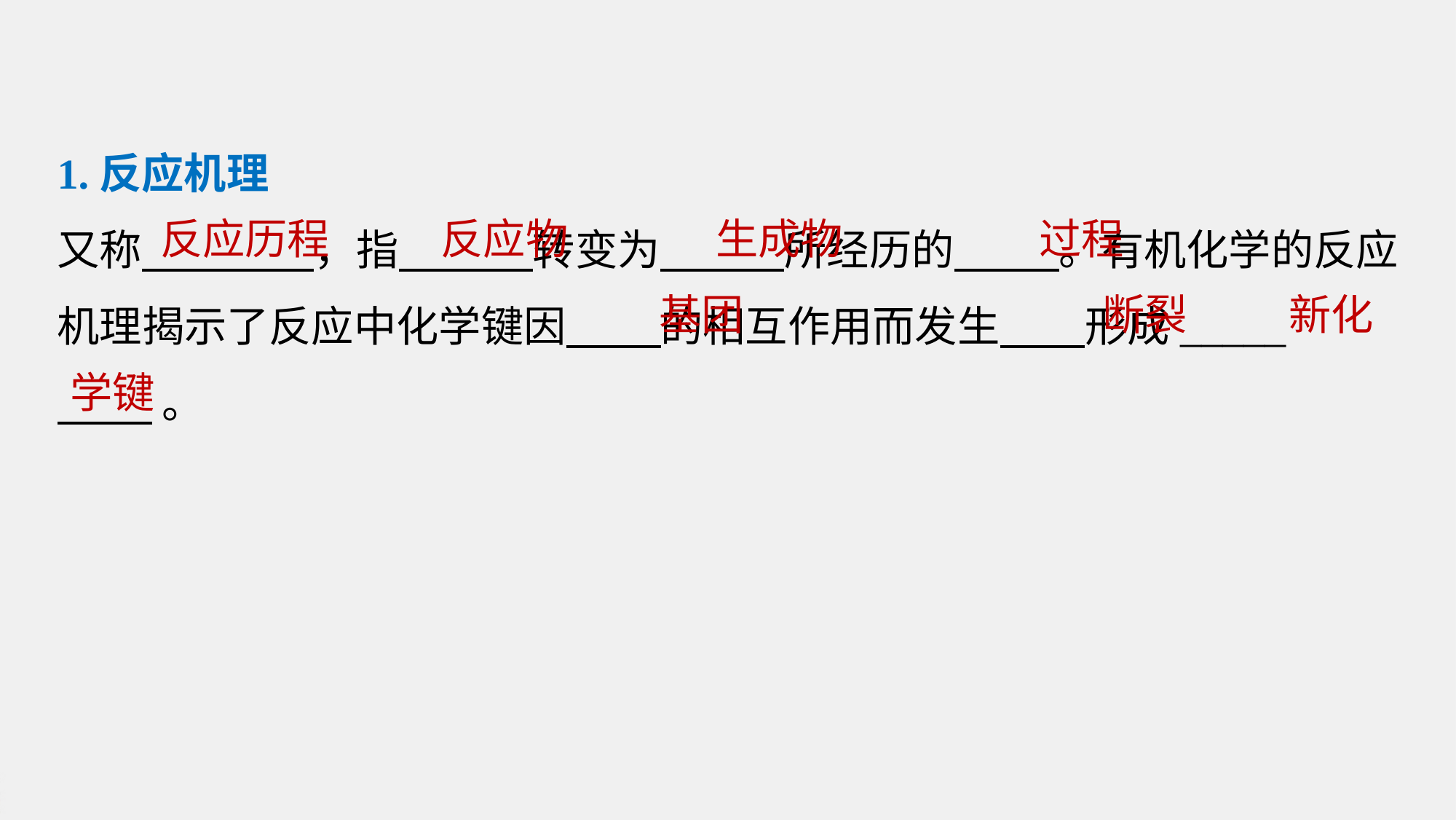

1.反应机理
又称                  ，指              转变为             所经历的           。有机化学的反应机理揭示了反应中化学键因          的相互作用而发生         形成_____
          。
反应历程
反应物
生成物
过程
基团
断裂
新化
学键